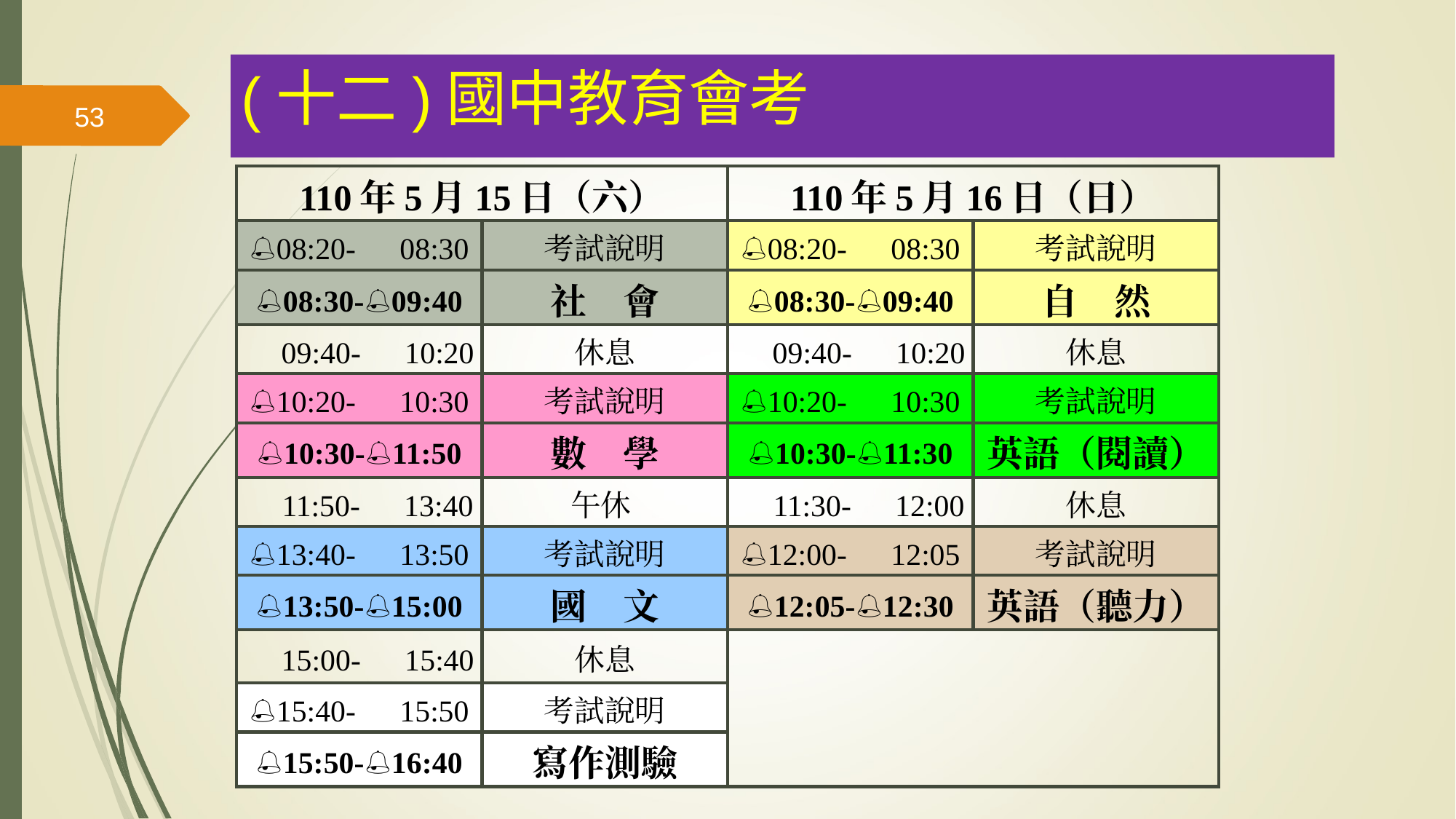

(十二)國中教育會考
53
| 110年5月15日（六） |  | 110年5月16日（日） |  |
| --- | --- | --- | --- |
| 🕭08:20-　08:30 | 考試說明 | 🕭08:20-　08:30 | 考試說明 |
| 🕭08:30-🕭09:40 | 社 會 | 🕭08:30-🕭09:40 | 自 然 |
| 09:40-　10:20 | 休息 | 09:40-　10:20 | 休息 |
| 🕭10:20-　10:30 | 考試說明 | 🕭10:20-　10:30 | 考試說明 |
| 🕭10:30-🕭11:50 | 數 學 | 🕭10:30-🕭11:30 | 英語（閱讀） |
| 11:50-　13:40 | 午休 | 11:30-　12:00 | 休息 |
| 🕭13:40-　13:50 | 考試說明 | 🕭12:00-　12:05 | 考試說明 |
| 🕭13:50-🕭15:00 | 國 文 | 🕭12:05-🕭12:30 | 英語（聽力） |
| 15:00-　15:40 | 休息 |  |  |
| 🕭15:40-　15:50 | 考試說明 |  |  |
| 🕭15:50-🕭16:40 | 寫作測驗 |  |  |